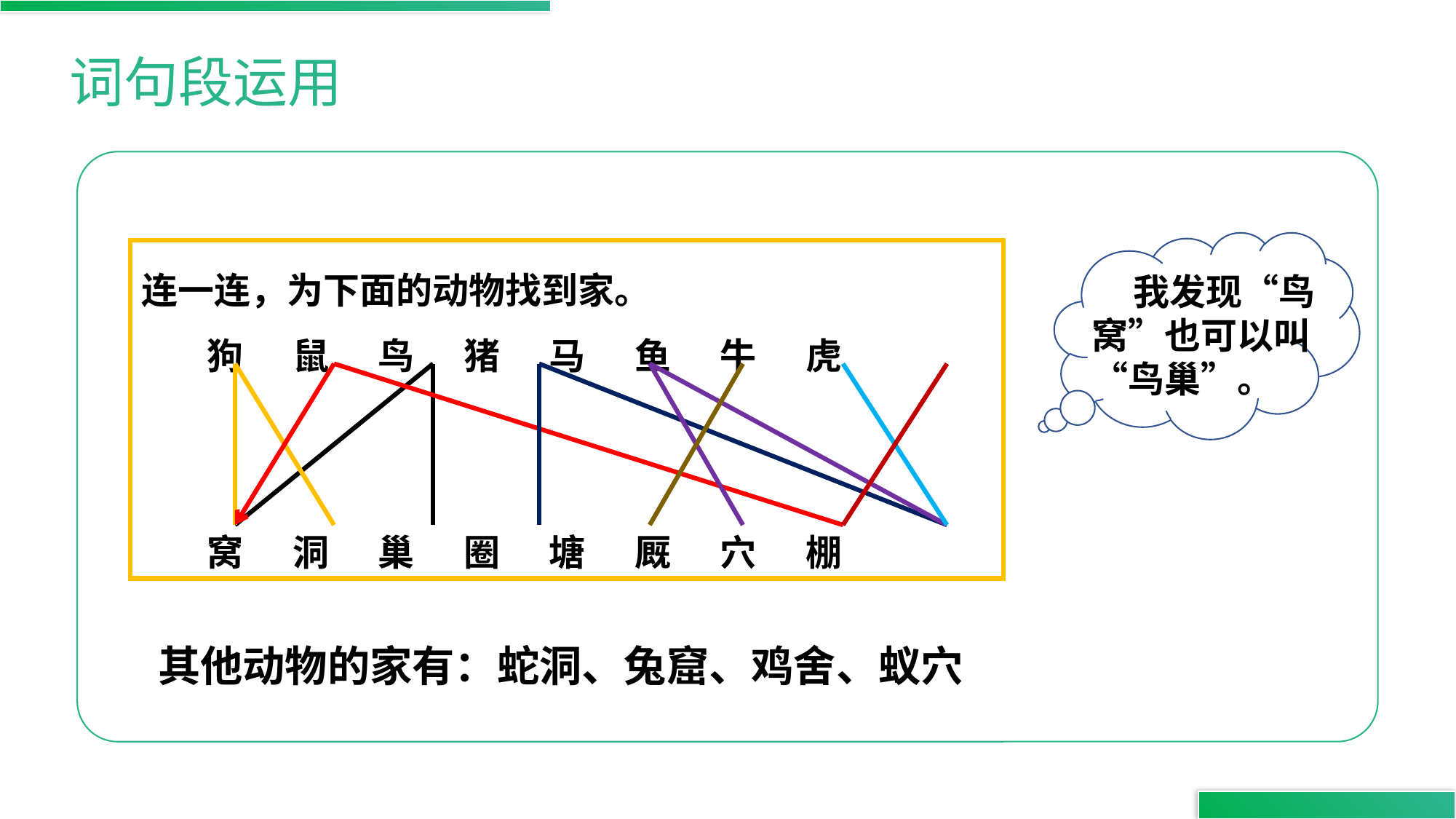

词句段运用

连一连，为下面的动物找到家。
       狗      鼠      鸟      猪      马      鱼      牛      虎

       窝      洞      巢      圈      塘      厩      穴      棚
    我发现“鸟窝”也可以叫“鸟巢”。
其他动物的家有：蛇洞、兔窟、鸡舍、蚁穴